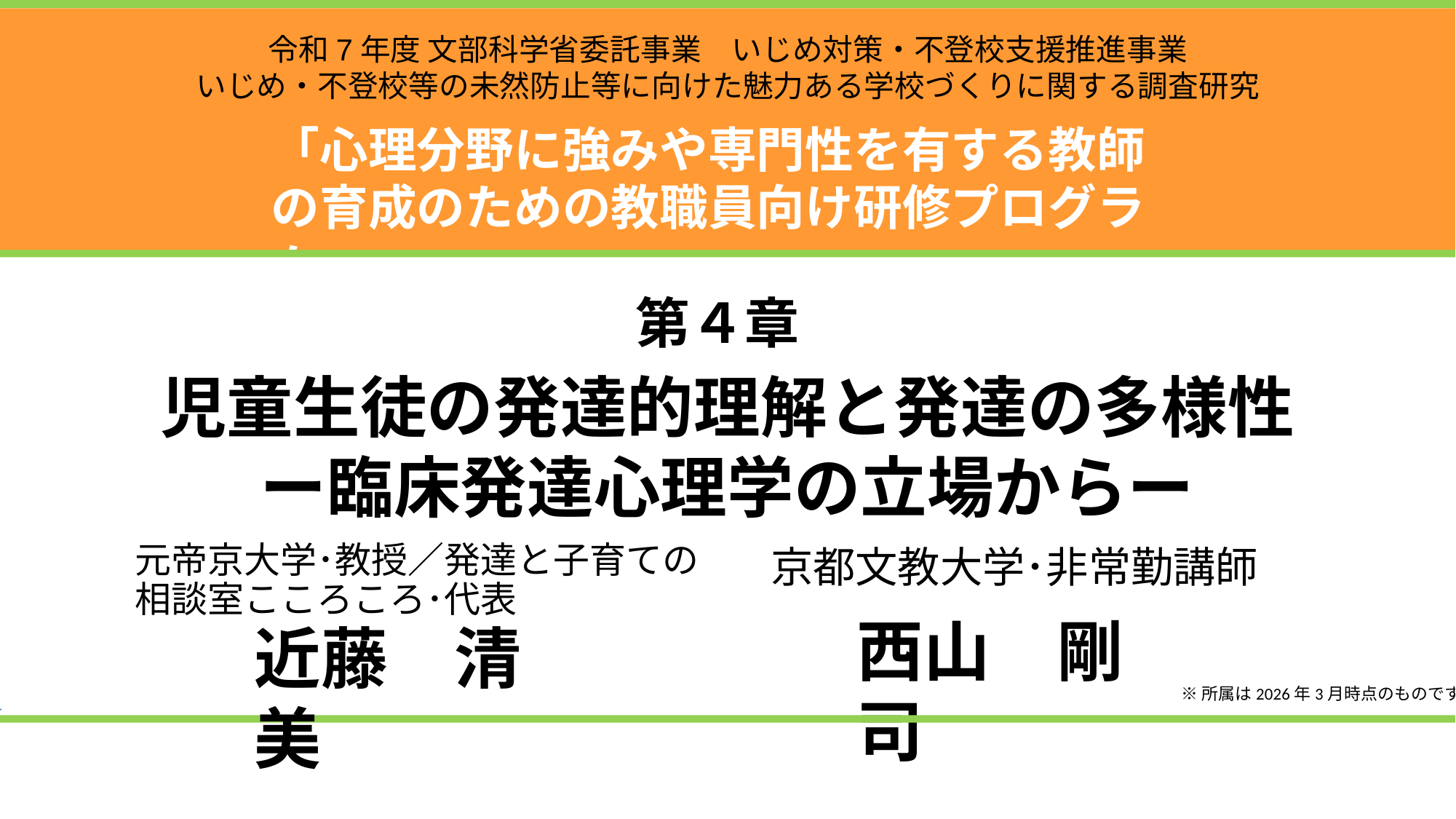

令和7年度 文部科学省委託事業　いじめ対策・不登校支援推進事業
いじめ・不登校等の未然防止等に向けた魅力ある学校づくりに関する調査研究
「心理分野に強みや専門性を有する教師の育成のための教職員向け研修プログラム」

第４章
児童生徒の発達的理解と発達の多様性
ー臨床発達心理学の立場からー
元帝京大学･教授／発達と子育ての
相談室こころころ･代表
京都文教大学･非常勤講師
西山　剛司
近藤　清美
※所属は2026年3月時点のものです